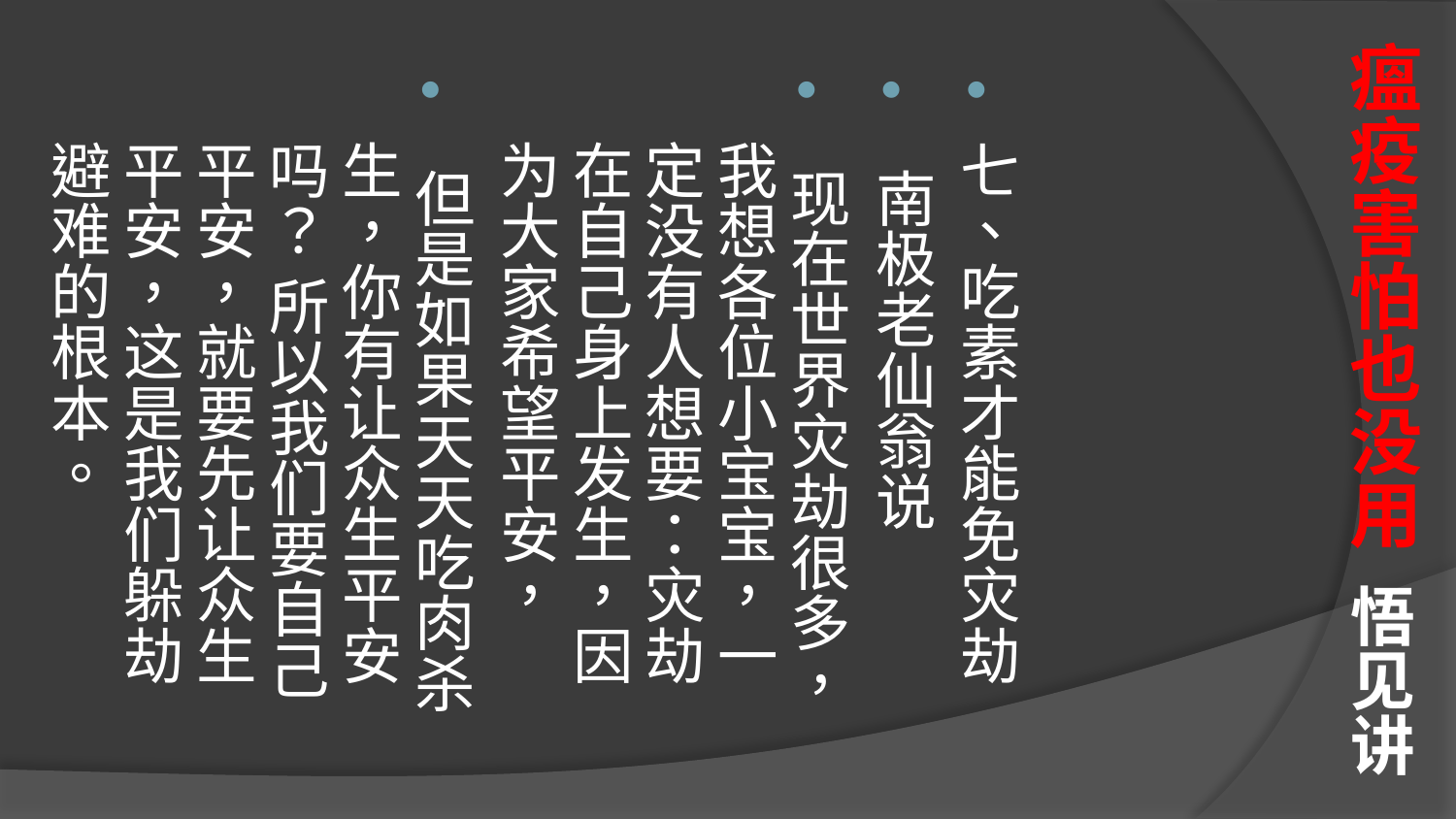

# 瘟疫害怕也没用  悟见讲
七、吃素才能免灾劫
 南极老仙翁说
 现在世界灾劫很多，我想各位小宝宝，一定没有人想要：灾劫在自己身上发生，因为大家希望平安，
 但是如果天天吃肉杀生，你有让众生平安吗？ 所以我们要自己平安，就要先让众生平安，这是我们躲劫避难的根本。